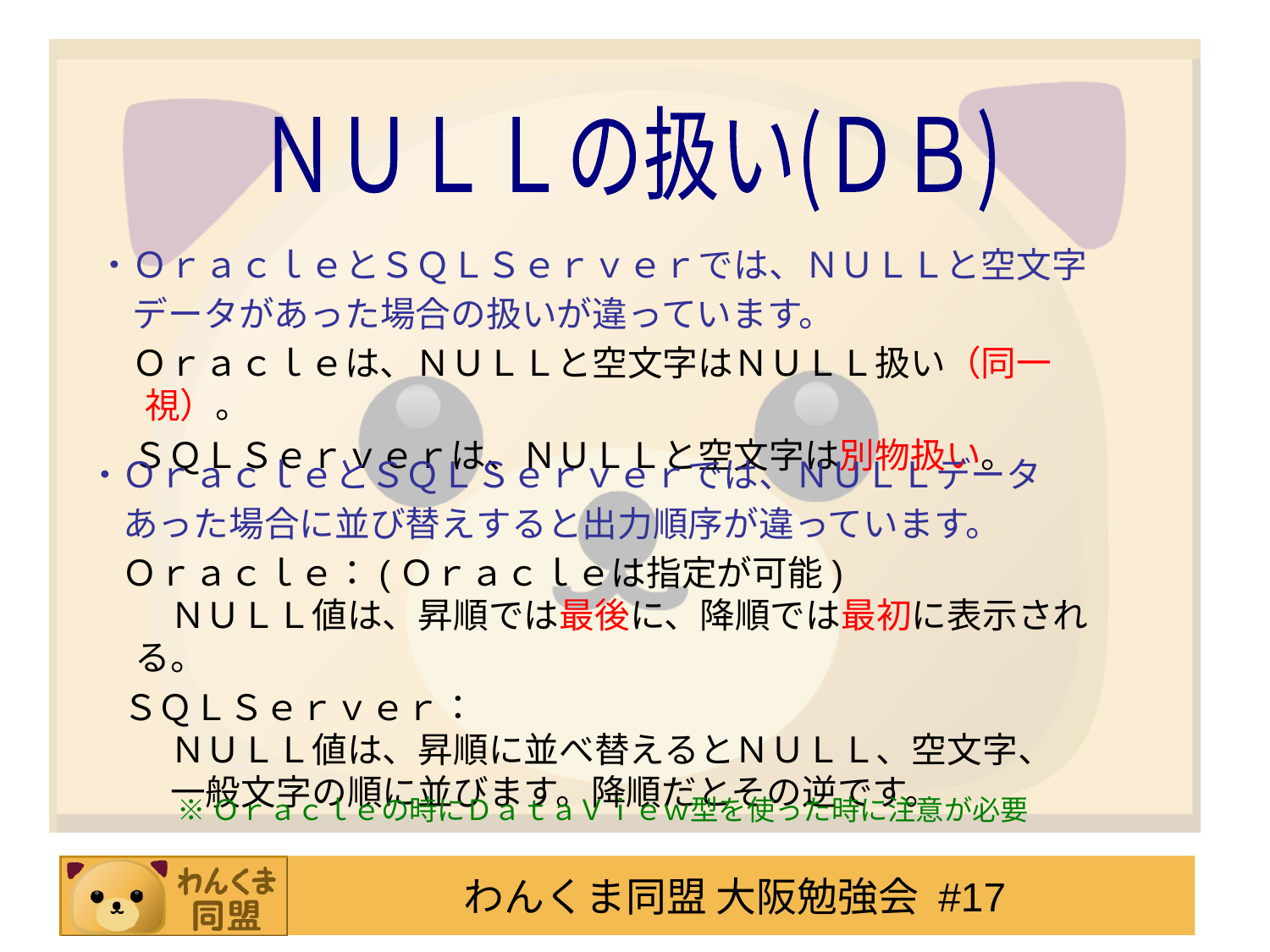

ＮＵＬＬの扱い(ＤＢ)
・ＯｒａｃｌｅとＳＱＬＳｅｒｖｅｒでは、ＮＵＬＬと空文字
　データがあった場合の扱いが違っています。
　Ｏｒａｃｌｅは、ＮＵＬＬと空文字はＮＵＬＬ扱い（同一視）。
　ＳＱＬＳｅｒｖｅｒは、ＮＵＬＬと空文字は別物扱い。
・ＯｒａｃｌｅとＳＱＬＳｅｒｖｅｒでは、ＮＵＬＬデータ
　あった場合に並び替えすると出力順序が違っています。
　Ｏｒａｃｌｅ：(Ｏｒａｃｌｅは指定が可能)
　ＮＵＬＬ値は、昇順では最後に、降順では最初に表示される。
　ＳＱＬＳｅｒｖｅｒ：
　ＮＵＬＬ値は、昇順に並べ替えるとＮＵＬＬ、空文字、
　一般文字の順に並びます。降順だとその逆です。
※Ｏｒａｃｌｅの時にＤａｔａＶｉｅｗ型を使った時に注意が必要